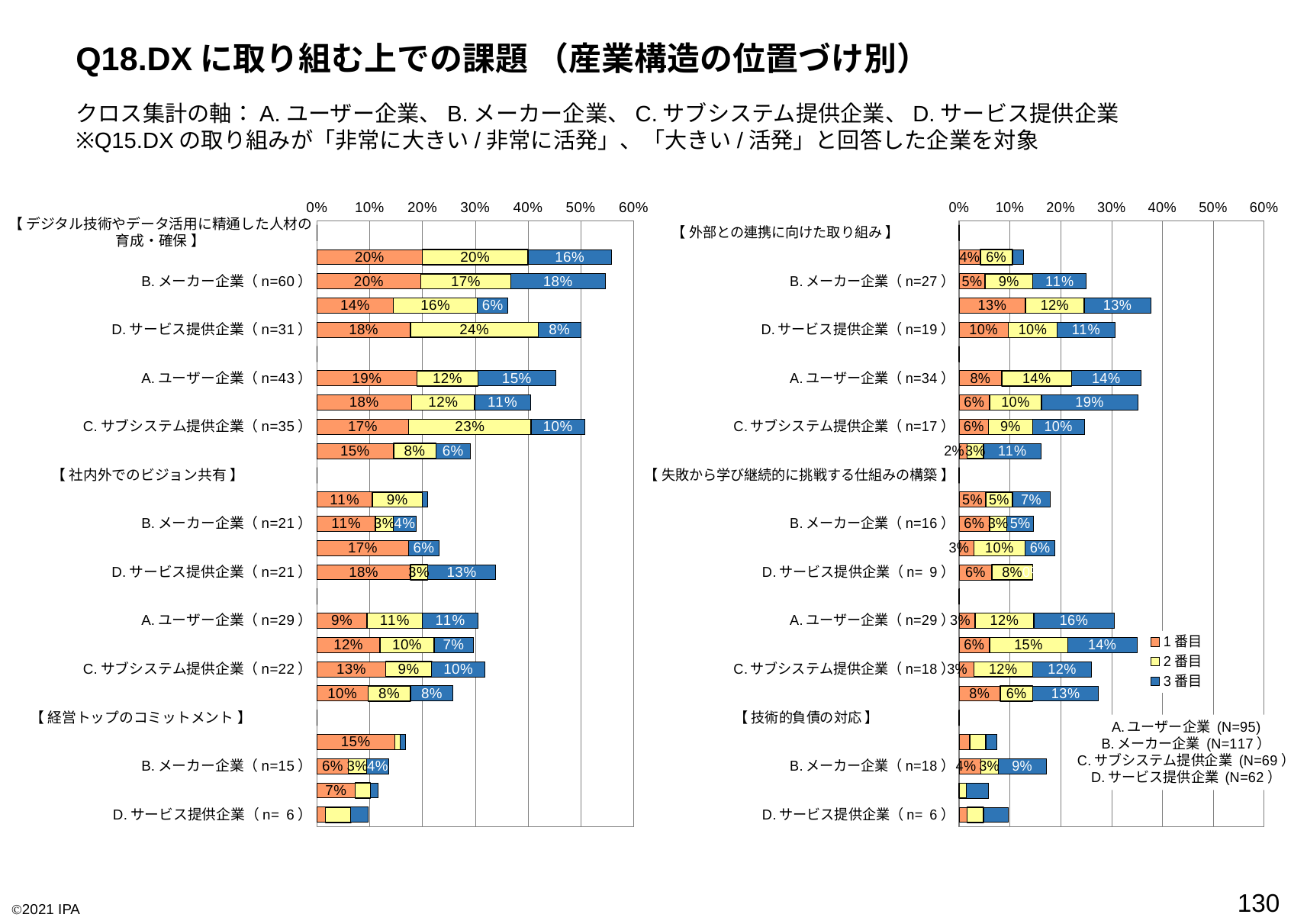

Q18.DXに取り組む上での課題 （産業構造の位置づけ別）
クロス集計の軸：A.ユーザー企業、B.メーカー企業、C.サブシステム提供企業、D.サービス提供企業
※Q15.DXの取り組みが「非常に大きい/非常に活発」、「大きい/活発」と回答した企業を対象

### Chart

| Category | 1番目 | 2番目 | 3番目 |
|---|---|---|---|
| 【 デジタル技術やデータ活用に精通した人材の育成・確保 】 | 0.0 | 0.0 | 0.0 |
| A.ユーザー企業（n=53） | 0.2 | 0.2 | 0.15789473684210525 |
| B.メーカー企業（n=60） | 0.19658119658119658 | 0.17094017094017094 | 0.17894736842105263 |
| C.サブシステム提供企業（n=25） | 0.14492753623188406 | 0.15942028985507245 | 0.057971014492753624 |
| D.サービス提供企業（n=31） | 0.1774193548387097 | 0.24193548387096775 | 0.08064516129032258 |
| 【 事業部門におけるDXを担う人材の育成・確保 】 | 0.0 | 0.0 | 0.0 |
| A.ユーザー企業（n=43） | 0.18947368421052632 | 0.11578947368421053 | 0.14736842105263157 |
| B.メーカー企業（n=45） | 0.1794871794871795 | 0.11965811965811966 | 0.10526315789473684 |
| C.サブシステム提供企業（n=35） | 0.17391304347826086 | 0.2318840579710145 | 0.10144927536231885 |
| D.サービス提供企業（n=18） | 0.14516129032258066 | 0.08064516129032258 | 0.06451612903225806 |
| 【 社内外でのビジョン共有 】                    | 0.0 | 0.0 | 0.0 |
| A.ユーザー企業（n=20） | 0.10526315789473684 | 0.09473684210526316 | 0.010526315789473684 |
| B.メーカー企業（n=21） | 0.1111111111111111 | 0.03418803418803419 | 0.042105263157894736 |
| C.サブシステム提供企業（n=16） | 0.17391304347826086 | 0.0 | 0.057971014492753624 |
| D.サービス提供企業（n=21） | 0.1774193548387097 | 0.03225806451612903 | 0.12903225806451613 |
| 【 経営・事業部門・IT部門が相互に協力する体制の構築 】 | 0.0 | 0.0 | 0.0 |
| A.ユーザー企業（n=29） | 0.09473684210526316 | 0.10526315789473684 | 0.10526315789473684 |
| B.メーカー企業（n=33） | 0.11965811965811966 | 0.10256410256410256 | 0.07368421052631578 |
| C.サブシステム提供企業（n=22） | 0.13043478260869565 | 0.08695652173913043 | 0.10144927536231885 |
| D.サービス提供企業（n=16） | 0.0967741935483871 | 0.08064516129032258 | 0.08064516129032258 |
| 【 経営トップのコミットメント 】                  | 0.0 | 0.0 | 0.0 |
| A.ユーザー企業（n=16） | 0.14736842105263157 | 0.010526315789473684 | 0.010526315789473684 |
| B.メーカー企業（n=15） | 0.05982905982905983 | 0.03418803418803419 | 0.042105263157894736 |
| C.サブシステム提供企業（n=  8） | 0.07246376811594203 | 0.028985507246376812 | 0.014492753623188406 |
| D.サービス提供企業（n=  6） | 0.016129032258064516 | 0.04838709677419355 | 0.03225806451612903 |

### Chart:

| Category | 1番目 | 2番目 | 3番目 |
|---|---|---|---|
| 【 外部との連携に向けた取り組み 】                 | 0.0 | 0.0 | 0.0 |
| A.ユーザー企業（n=12） | 0.042105263157894736 | 0.06315789473684211 | 0.021052631578947368 |
| B.メーカー企業（n=27） | 0.05128205128205128 | 0.09401709401709402 | 0.10526315789473684 |
| C.サブシステム提供企業（n=26） | 0.13043478260869565 | 0.11594202898550725 | 0.13043478260869565 |
| D.サービス提供企業（n=19） | 0.0967741935483871 | 0.0967741935483871 | 0.11290322580645161 |
| 【 DXの取り組みの事業(現場レベル)落とし込み 】 | 0.0 | 0.0 | 0.0 |
| A.ユーザー企業（n=34） | 0.08421052631578947 | 0.1368421052631579 | 0.1368421052631579 |
| B.メーカー企業（n=37） | 0.05982905982905983 | 0.10256410256410256 | 0.18947368421052632 |
| C.サブシステム提供企業（n=17） | 0.057971014492753624 | 0.08695652173913043 | 0.10144927536231885 |
| D.サービス提供企業（n=10） | 0.016129032258064516 | 0.03225806451612903 | 0.11290322580645161 |
| 【 失敗から学び継続的に挑戦する仕組みの構築 】 | 0.0 | 0.0 | 0.0 |
| A.ユーザー企業（n=17） | 0.05263157894736842 | 0.05263157894736842 | 0.07368421052631578 |
| B.メーカー企業（n=16） | 0.05982905982905983 | 0.03418803418803419 | 0.05263157894736842 |
| C.サブシステム提供企業（n=13） | 0.028985507246376812 | 0.10144927536231885 | 0.057971014492753624 |
| D.サービス提供企業（n=  9） | 0.06451612903225806 | 0.08064516129032258 | 0.0 |
| 【 ｢業務に精通した人材｣｢技術に精通した人材｣を融合する仕組み 】 | 0.0 | 0.0 | 0.0 |
| A.ユーザー企業（n=29） | 0.031578947368421054 | 0.11578947368421053 | 0.15789473684210525 |
| B.メーカー企業（n=38） | 0.05982905982905983 | 0.15384615384615385 | 0.1368421052631579 |
| C.サブシステム提供企業（n=18） | 0.028985507246376812 | 0.11594202898550725 | 0.11594202898550725 |
| D.サービス提供企業（n=17） | 0.08064516129032258 | 0.06451612903225806 | 0.12903225806451613 |
| 【 技術的負債の対応 】                       | 0.0 | 0.0 | 0.0 |
| A.ユーザー企業（n=  7） | 0.021052631578947368 | 0.031578947368421054 | 0.021052631578947368 |
| B.メーカー企業（n=18） | 0.042735042735042736 | 0.03418803418803419 | 0.09473684210526316 |
| C.サブシステム提供企業（n=  4） | 0.0 | 0.014492753623188406 | 0.043478260869565216 |
| D.サービス提供企業（n=  6） | 0.016129032258064516 | 0.03225806451612903 | 0.04838709677419355 |